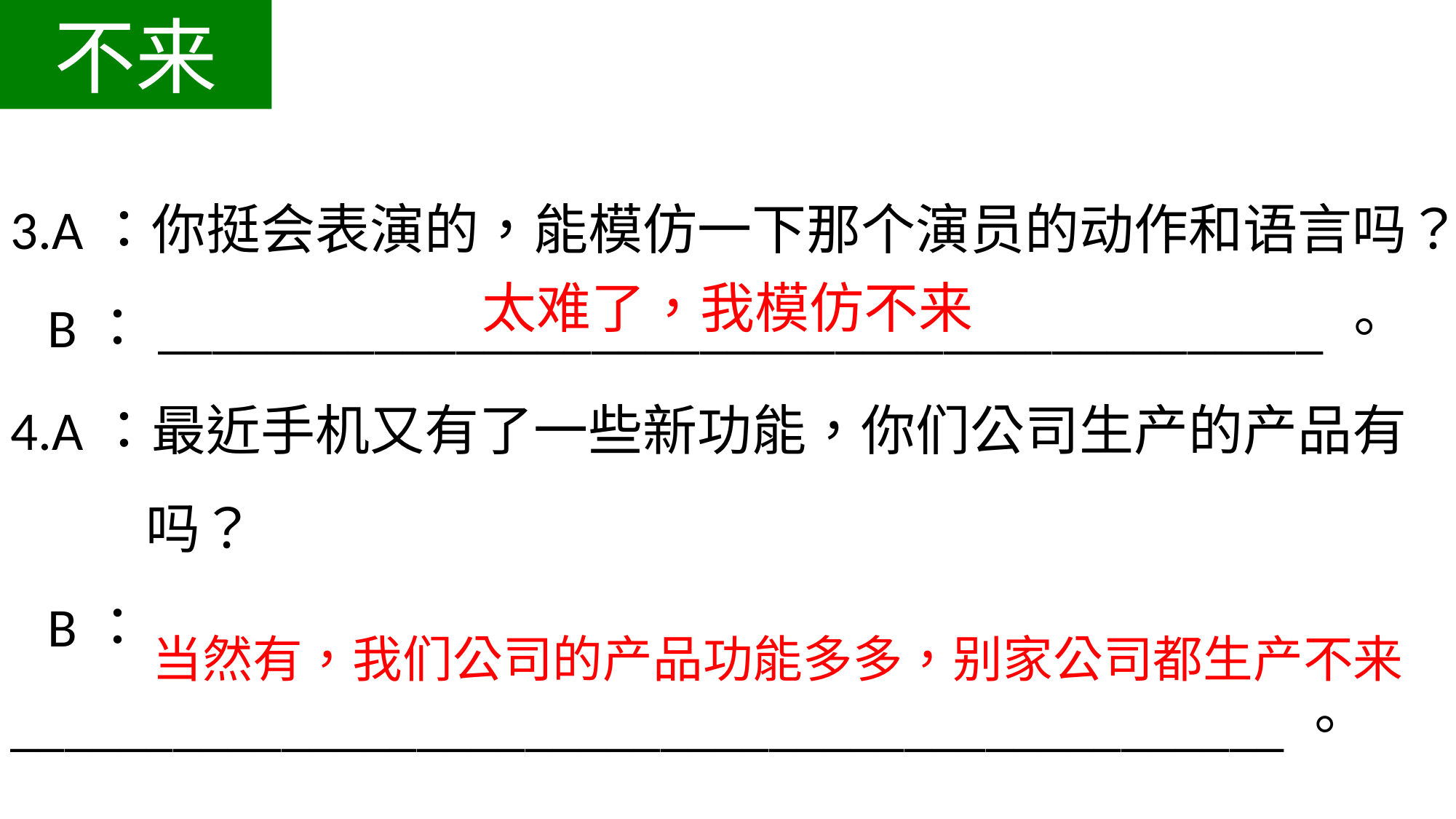

不来
3.A：你挺会表演的，能模仿一下那个演员的动作和语言吗？
   B：___________________________________________。
太难了，我模仿不来
4.A：最近手机又有了一些新功能，你们公司生产的产品有
          吗？
   B：_______________________________________________。
当然有，我们公司的产品功能多多，别家公司都生产不来